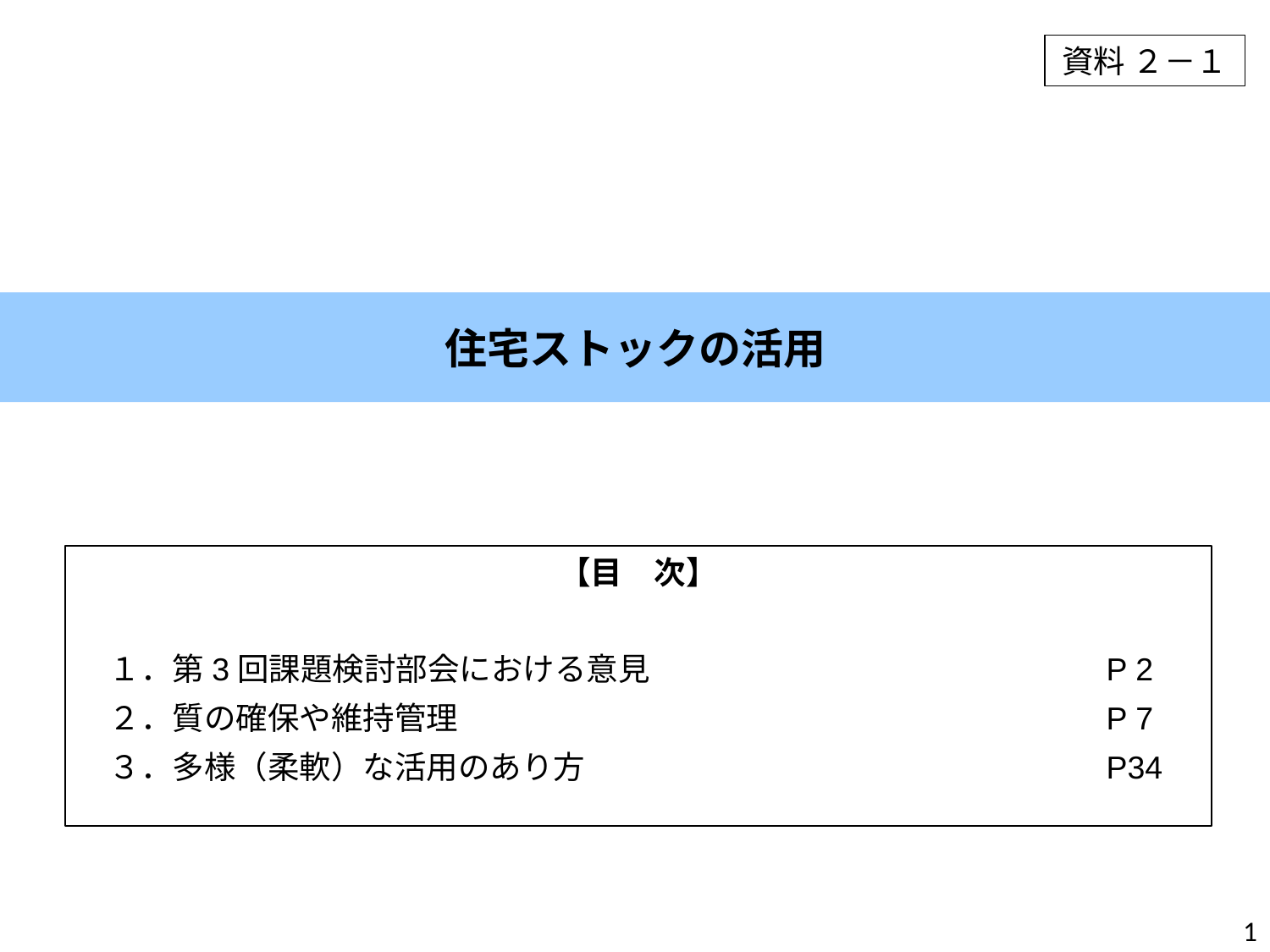

資料 ２－１
住宅ストックの活用
【目　次】

　１．第3回課題検討部会における意見				P 2
　２．質の確保や維持管理　 					P 7
　３．多様（柔軟）な活用のあり方					P34
1